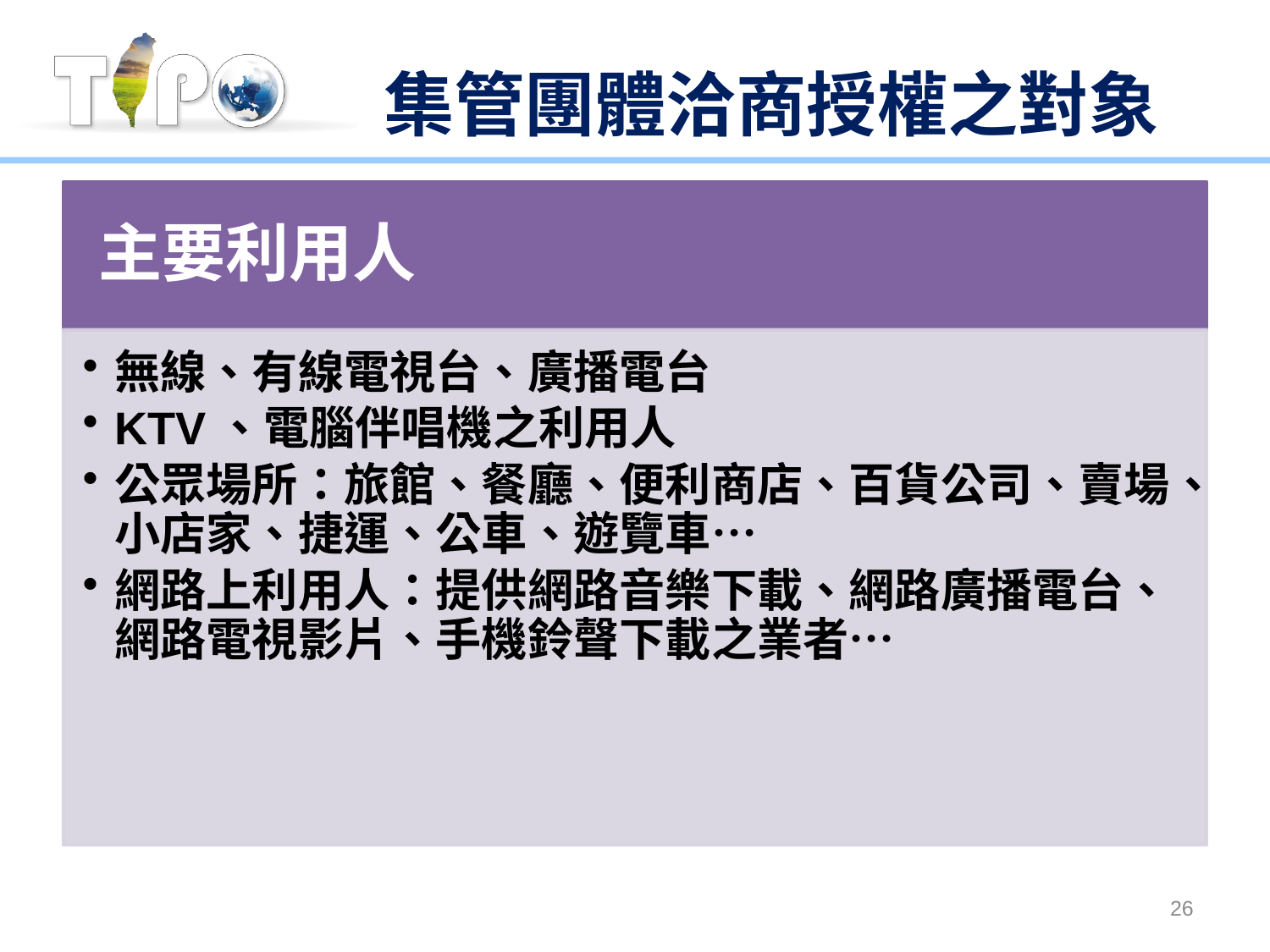

# 集管團體洽商授權之對象
主要利用人
無線、有線電視台、廣播電台
KTV、電腦伴唱機之利用人
公眾場所：旅館、餐廳、便利商店、百貨公司、賣場、小店家、捷運、公車、遊覽車…
網路上利用人：提供網路音樂下載、網路廣播電台、網路電視影片、手機鈴聲下載之業者…
26